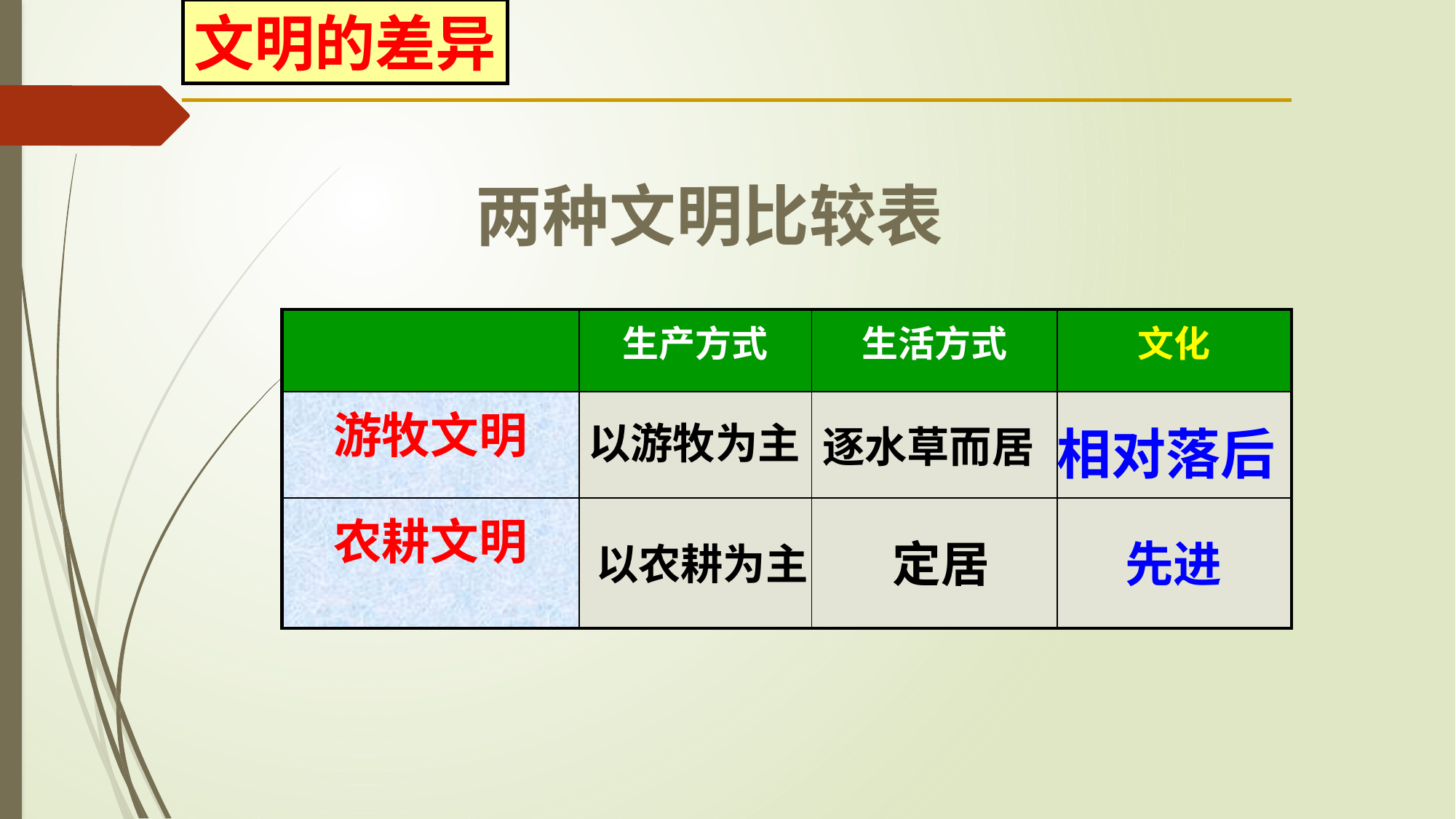

文明的差异

两种文明比较表
|  | 生产方式 | 生活方式 | 文化 |
| --- | --- | --- | --- |
| 游牧文明 |  |  |  |
| 农耕文明 |  |  |  |
以游牧为主
逐水草而居
相对落后
定居
先进
以农耕为主